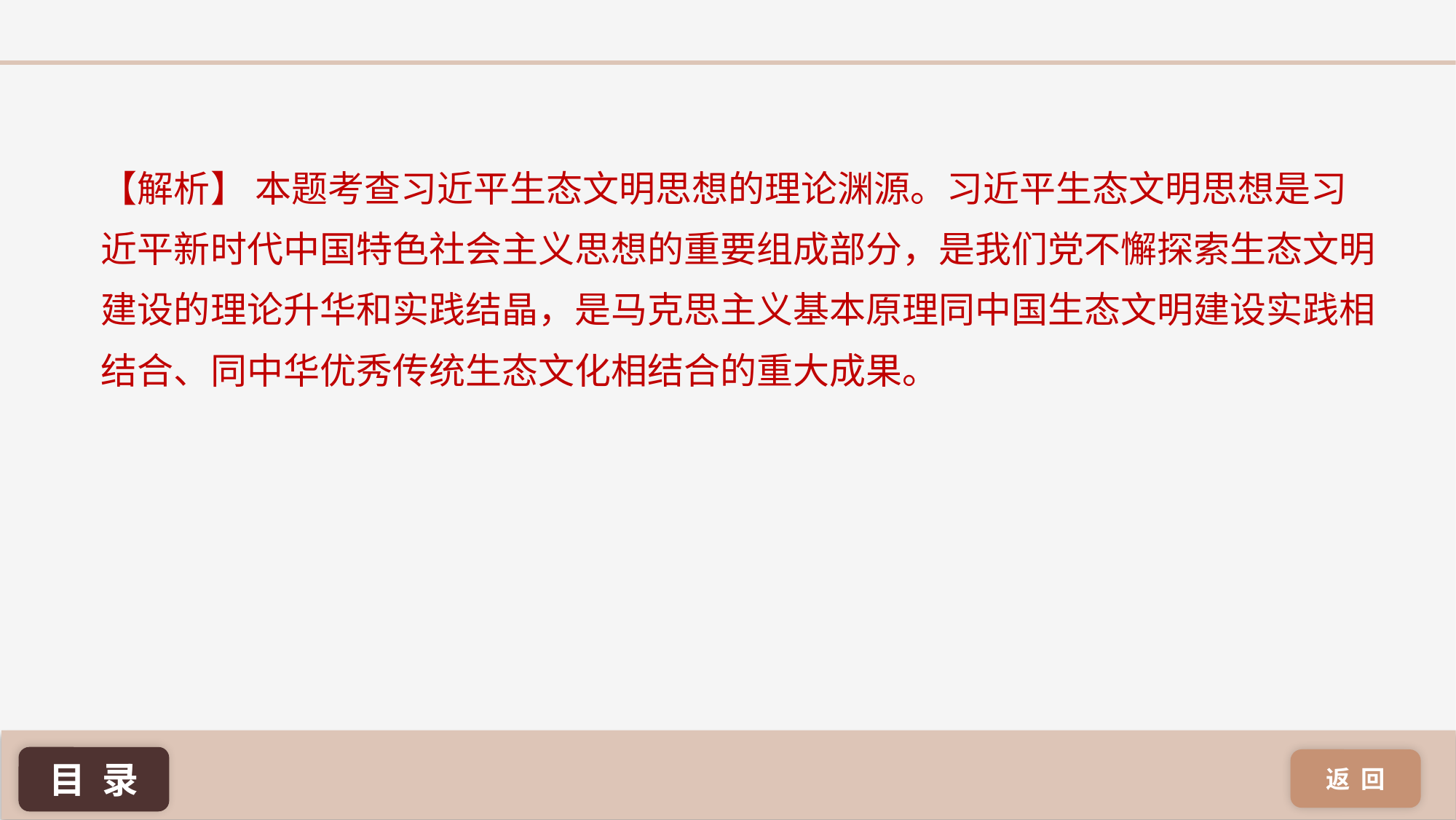

【解析】 本题考查习近平生态文明思想的理论渊源。习近平生态文明思想是习近平新时代中国特色社会主义思想的重要组成部分，是我们党不懈探索生态文明建设的理论升华和实践结晶，是马克思主义基本原理同中国生态文明建设实践相结合、同中华优秀传统生态文化相结合的重大成果。
返  回